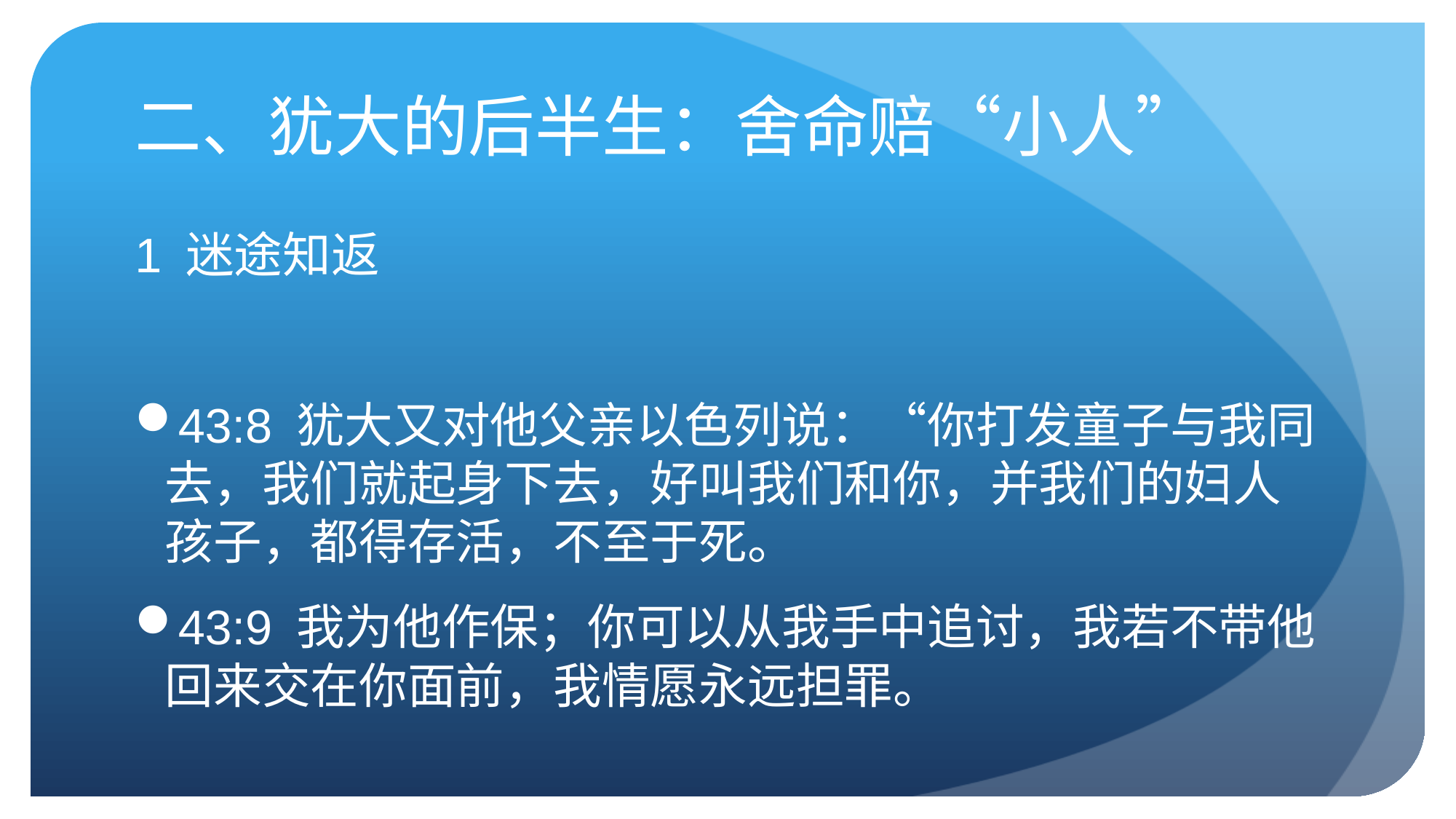

# 二、犹大的后半生：舍命赔“小人”
1 迷途知返

43:8 犹大又对他父亲以色列说：“你打发童子与我同去，我们就起身下去，好叫我们和你，并我们的妇人孩子，都得存活，不至于死。
43:9 我为他作保；你可以从我手中追讨，我若不带他回来交在你面前，我情愿永远担罪。